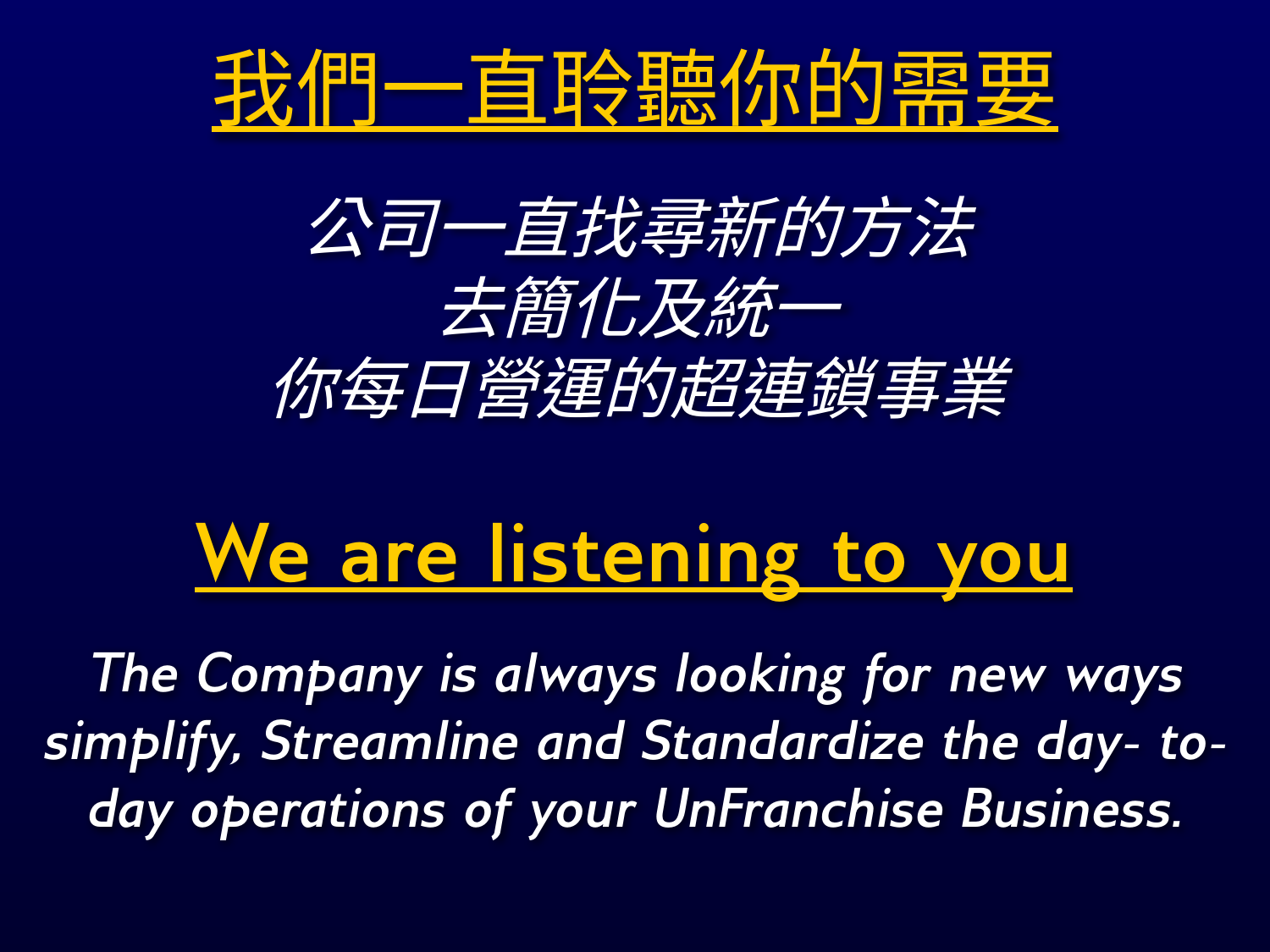

我們一直聆聽你的需要

公司一直找尋新的方法
去簡化及統一
你每日營運的超連鎖事業
We are listening to you

The Company is always looking for new ways simplify, Streamline and Standardize the day- to- day operations of your UnFranchise Business.